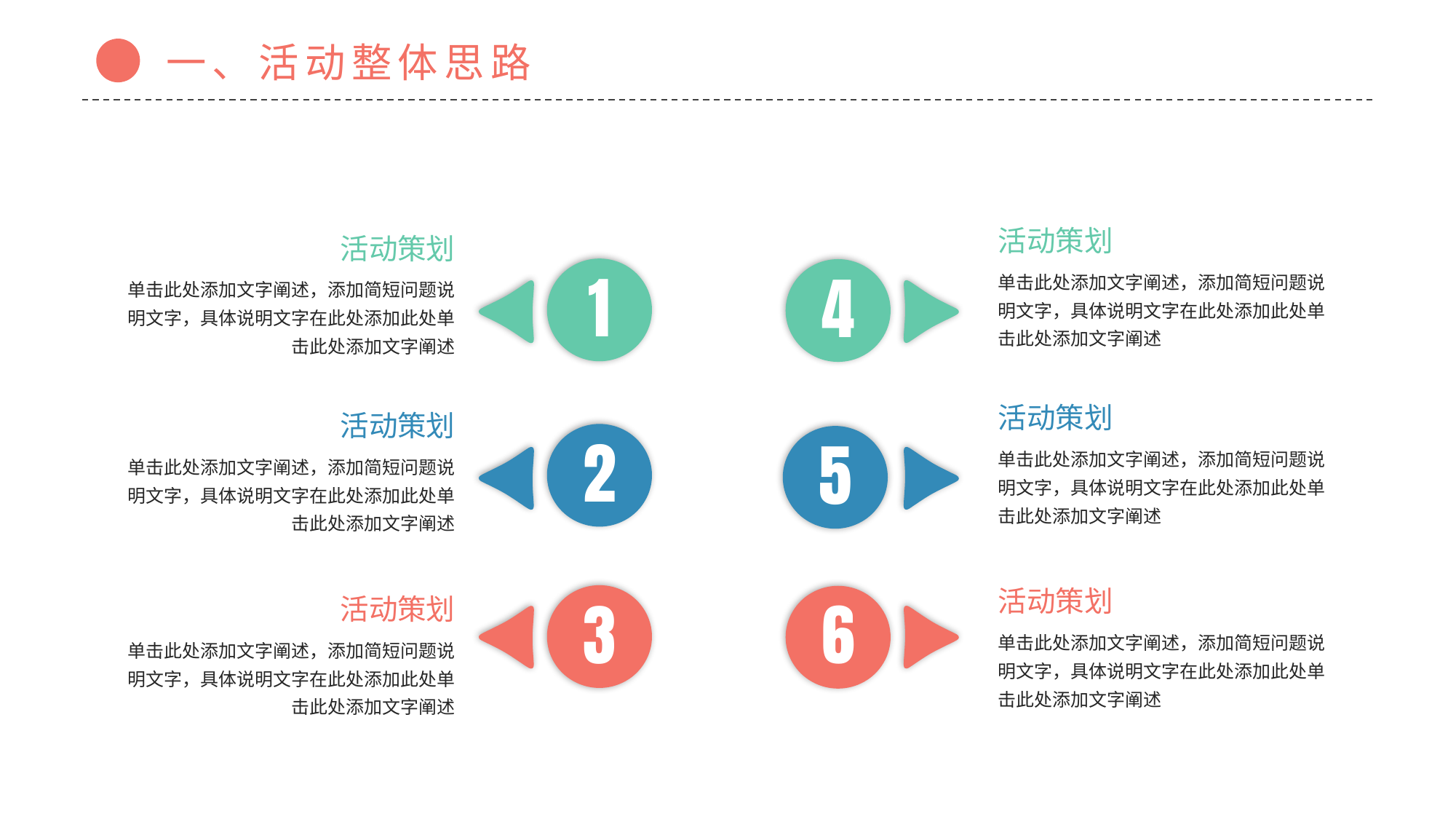

一、活动整体思路

活动策划
活动策划
1
4
单击此处添加文字阐述，添加简短问题说明文字，具体说明文字在此处添加此处单击此处添加文字阐述
单击此处添加文字阐述，添加简短问题说明文字，具体说明文字在此处添加此处单击此处添加文字阐述

活动策划
活动策划
2
5
单击此处添加文字阐述，添加简短问题说明文字，具体说明文字在此处添加此处单击此处添加文字阐述

单击此处添加文字阐述，添加简短问题说明文字，具体说明文字在此处添加此处单击此处添加文字阐述
活动策划
活动策划
3
6

单击此处添加文字阐述，添加简短问题说明文字，具体说明文字在此处添加此处单击此处添加文字阐述
单击此处添加文字阐述，添加简短问题说明文字，具体说明文字在此处添加此处单击此处添加文字阐述